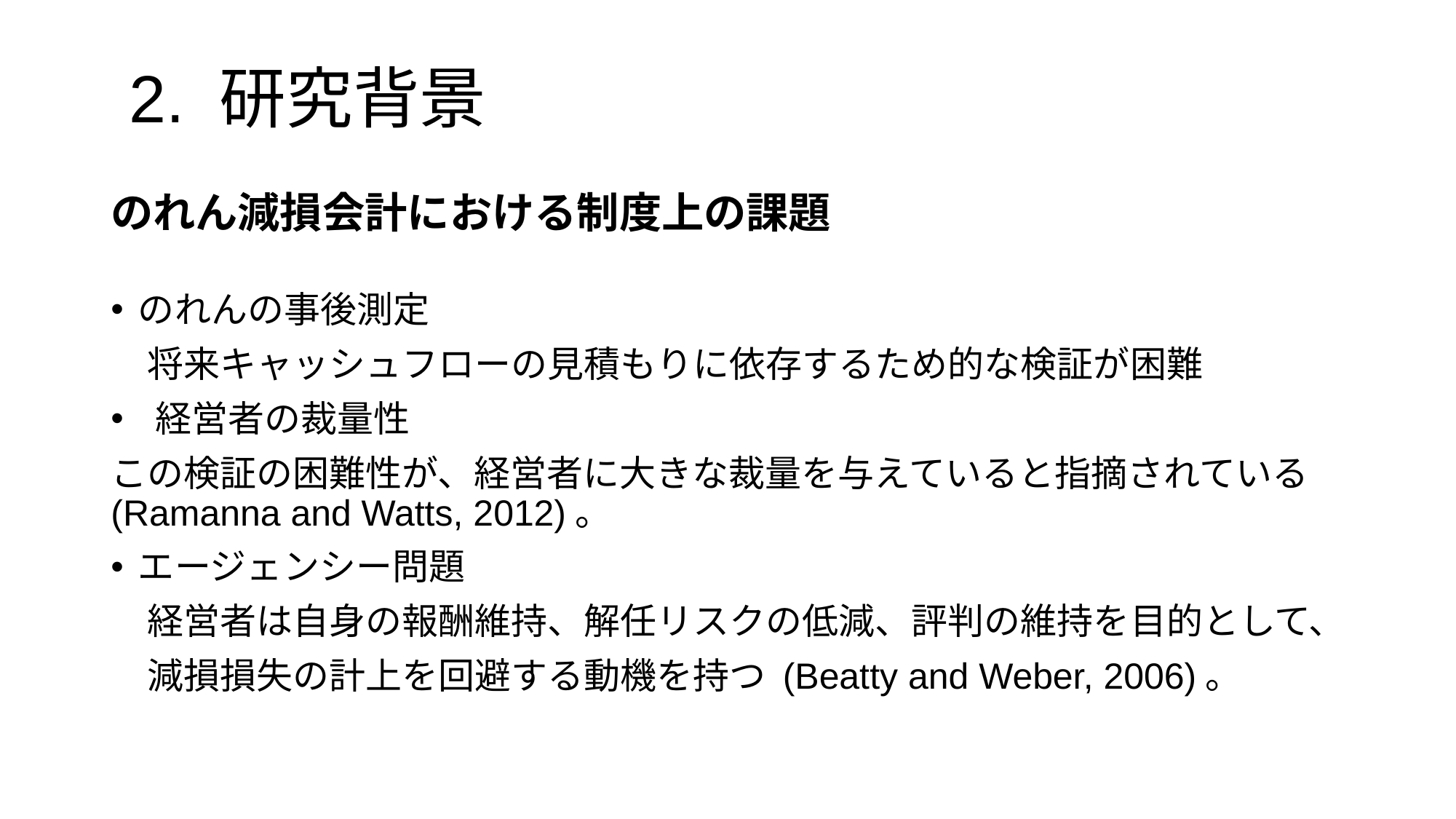

# 2. 研究背景
のれん減損会計における制度上の課題
のれんの事後測定
　将来キャッシュフローの見積もりに依存するため的な検証が困難
 経営者の裁量性
この検証の困難性が、経営者に大きな裁量を与えていると指摘されている (Ramanna and Watts, 2012)。
エージェンシー問題
　経営者は自身の報酬維持、解任リスクの低減、評判の維持を目的として、
　減損損失の計上を回避する動機を持つ (Beatty and Weber, 2006)。